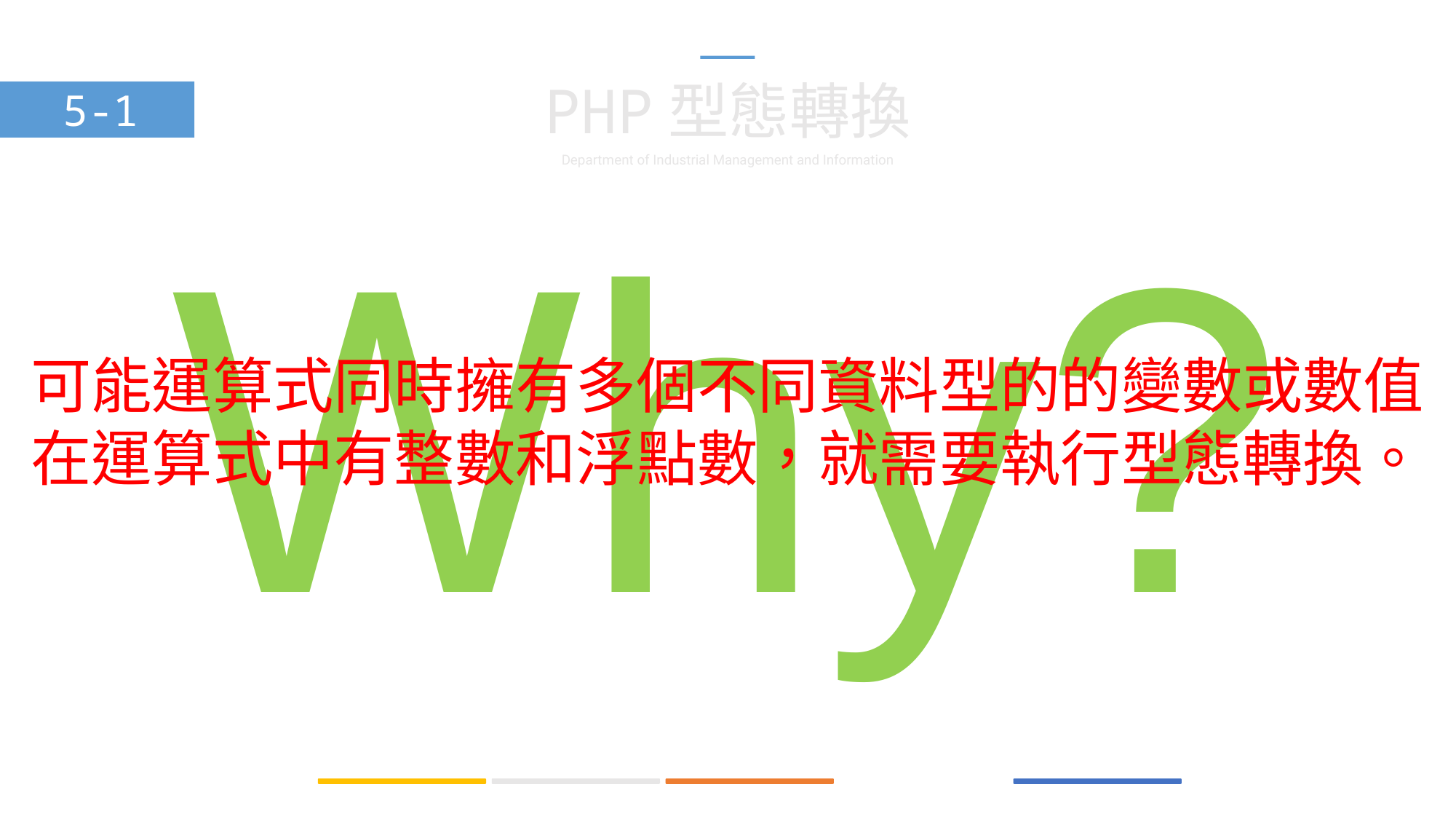

PHP型態轉換
5-1
Why?
可能運算式同時擁有多個不同資料型的的變數或數值
在運算式中有整數和浮點數，就需要執行型態轉換。